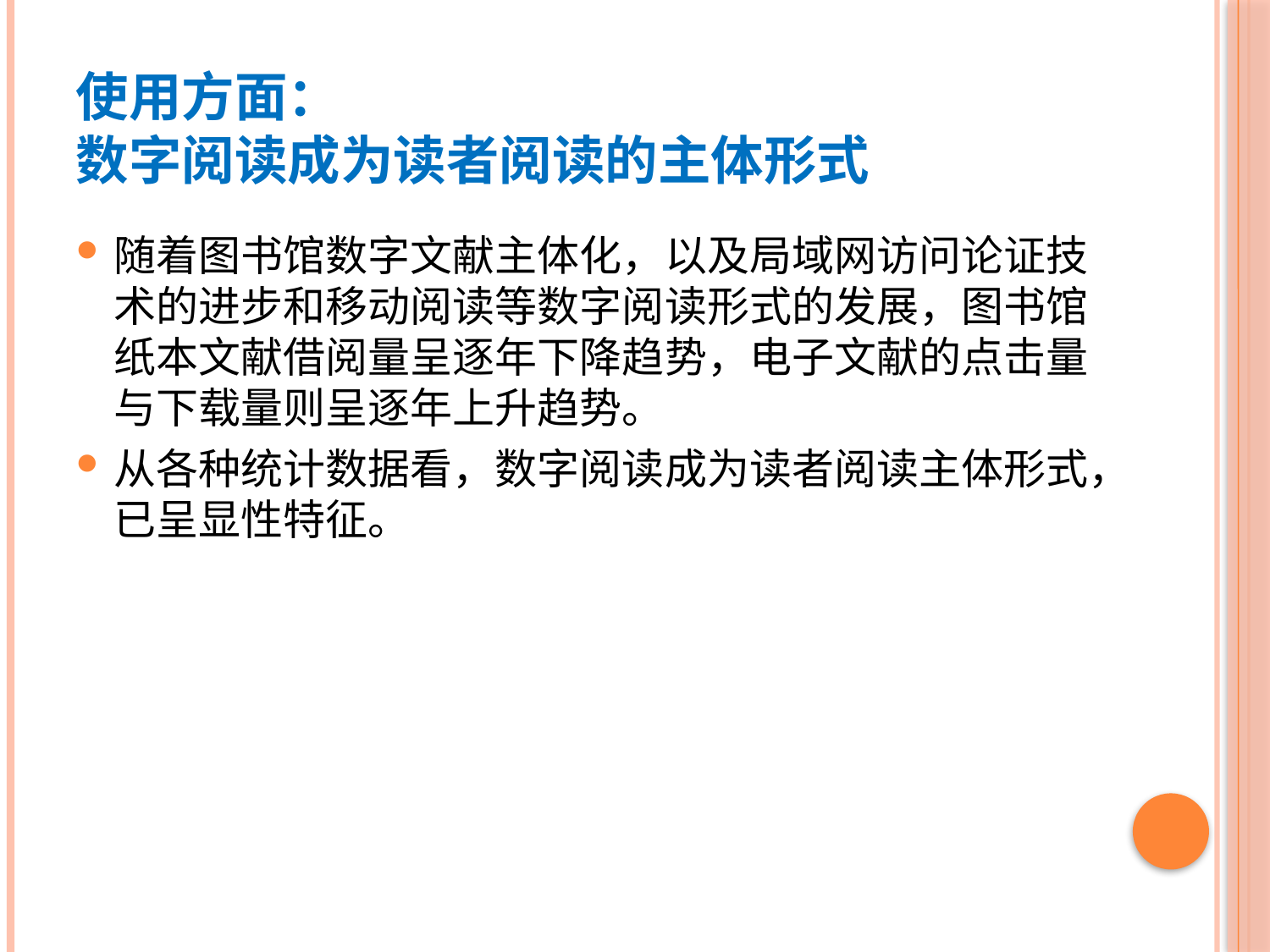

# 使用方面： 数字阅读成为读者阅读的主体形式
随着图书馆数字文献主体化，以及局域网访问论证技术的进步和移动阅读等数字阅读形式的发展，图书馆纸本文献借阅量呈逐年下降趋势，电子文献的点击量与下载量则呈逐年上升趋势。
从各种统计数据看，数字阅读成为读者阅读主体形式，已呈显性特征。